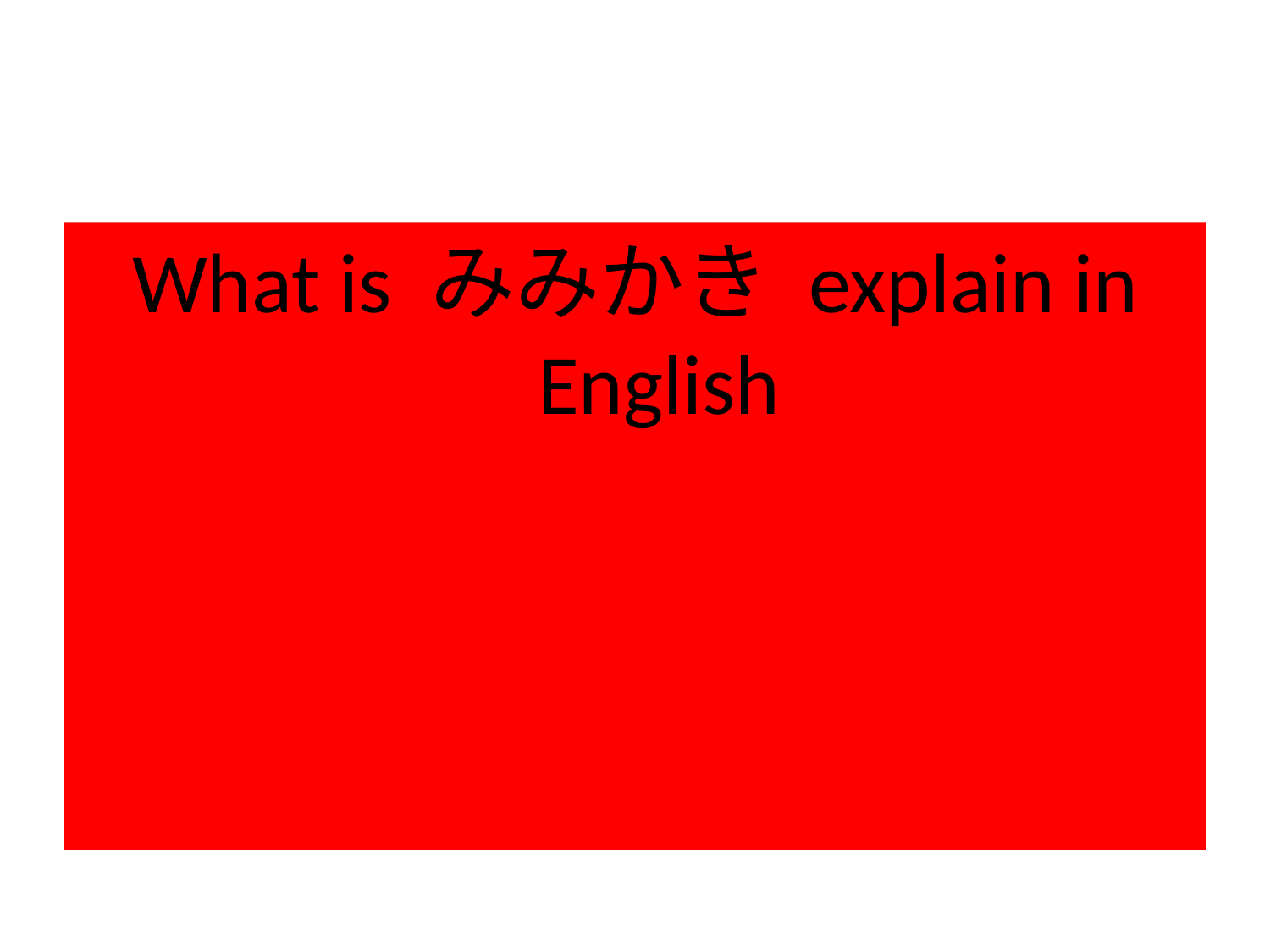

#
What is みみかき explain in English